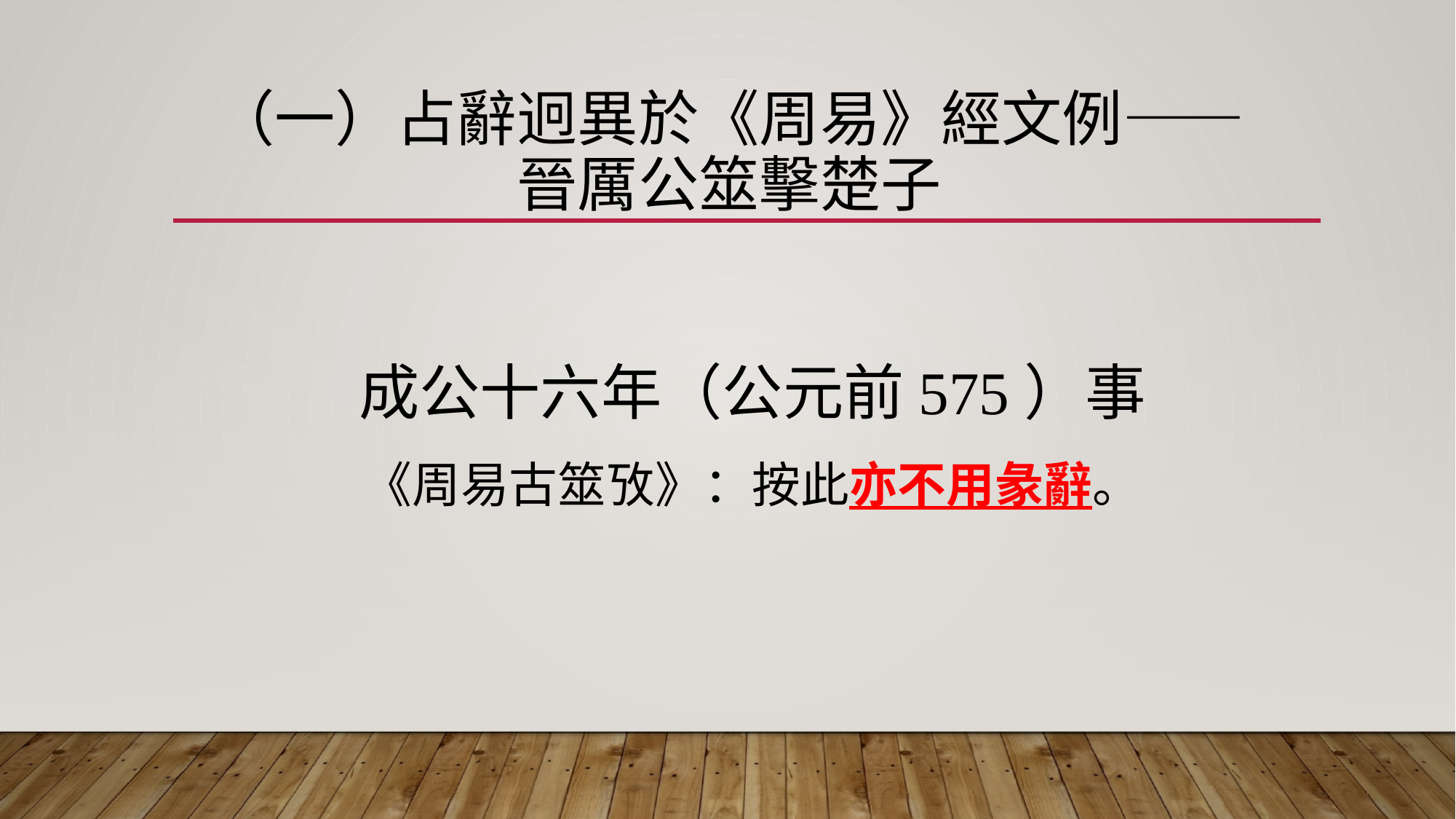

# （一）占辭迥異於《周易》經文例—— 晉厲公筮擊楚子

成公十六年（公元前575）事
《周易古筮攷》：按此亦不用彖辭。